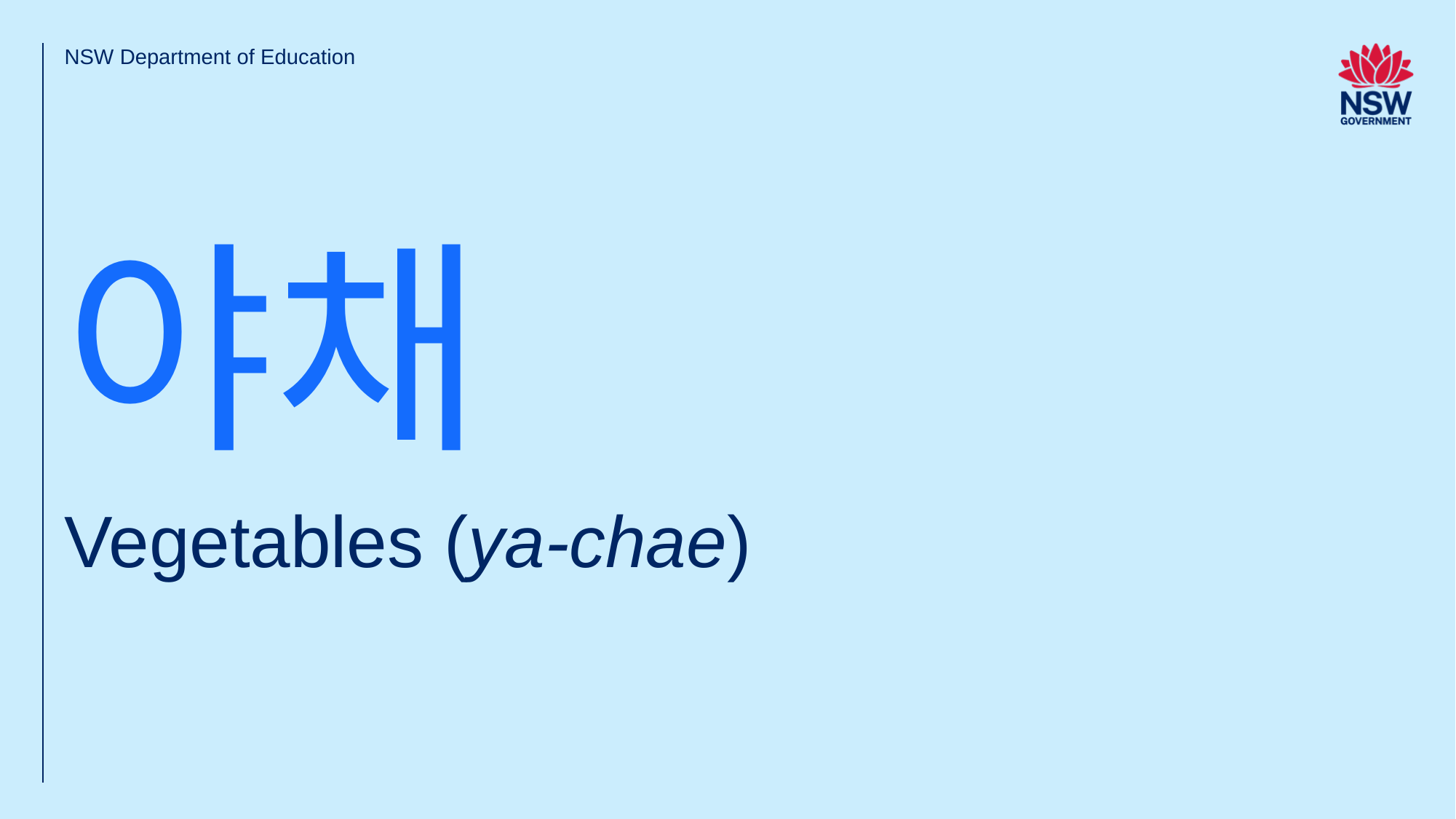

NSW Department of Education
야채
# Vegetables (ya-chae)